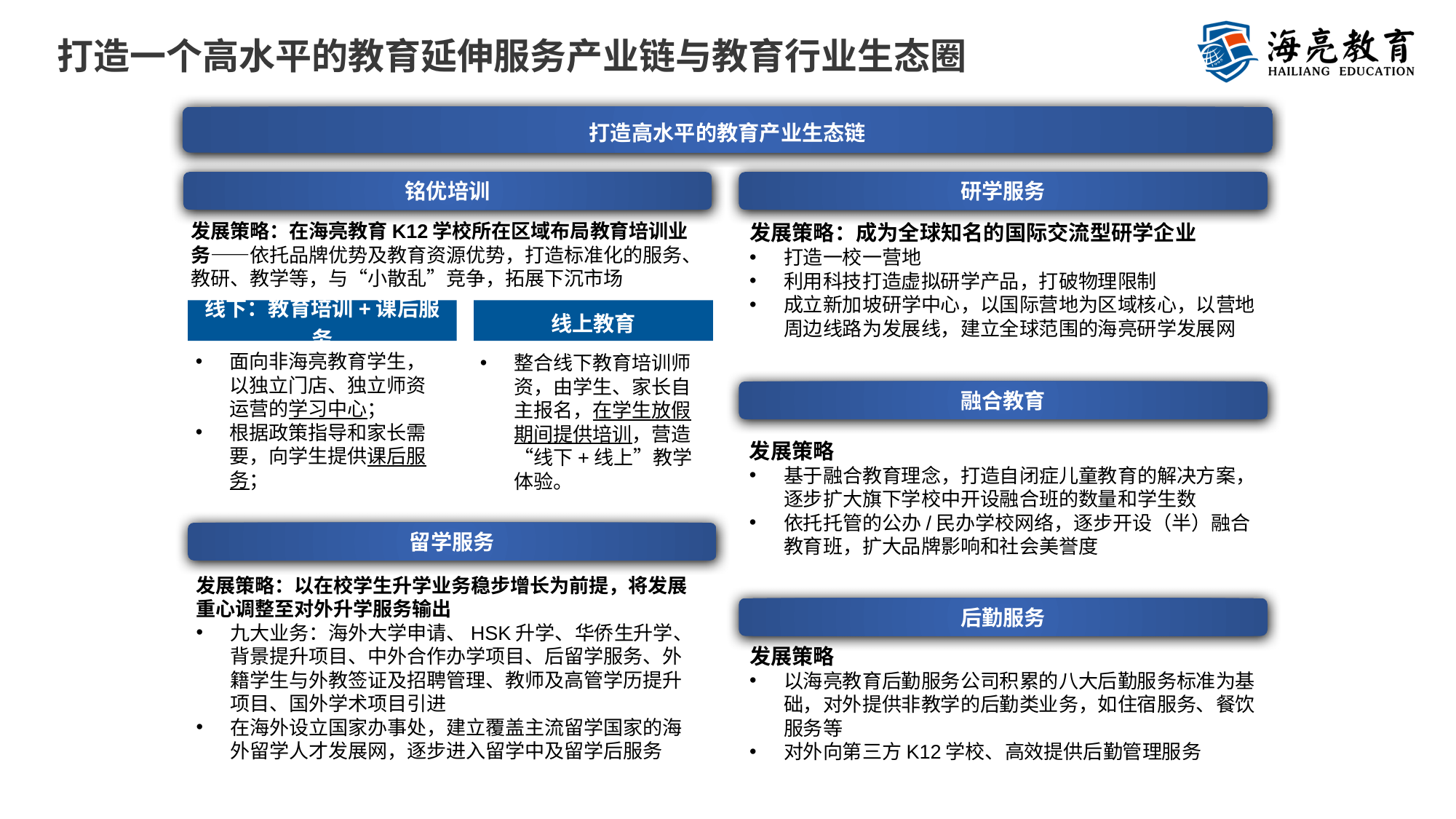

# 打造一个高水平的教育延伸服务产业链与教育行业生态圈
打造高水平的教育产业生态链
铭优培训
研学服务
发展策略：在海亮教育K12学校所在区域布局教育培训业务——依托品牌优势及教育资源优势，打造标准化的服务、教研、教学等，与“小散乱”竞争，拓展下沉市场
发展策略：成为全球知名的国际交流型研学企业
打造一校一营地
利用科技打造虚拟研学产品，打破物理限制
成立新加坡研学中心，以国际营地为区域核心，以营地周边线路为发展线，建立全球范围的海亮研学发展网
线下：教育培训+课后服务
线上教育
面向非海亮教育学生，以独立门店、独立师资运营的学习中心；
根据政策指导和家长需要，向学生提供课后服务；
整合线下教育培训师资，由学生、家长自主报名，在学生放假期间提供培训，营造“线下+线上”教学体验。
融合教育
发展策略
基于融合教育理念，打造自闭症儿童教育的解决方案，逐步扩大旗下学校中开设融合班的数量和学生数
依托托管的公办/民办学校网络，逐步开设（半）融合教育班，扩大品牌影响和社会美誉度
留学服务
发展策略：以在校学生升学业务稳步增长为前提，将发展重心调整至对外升学服务输出
九大业务：海外大学申请、HSK升学、华侨生升学、背景提升项目、中外合作办学项目、后留学服务、外籍学生与外教签证及招聘管理、教师及高管学历提升项目、国外学术项目引进
在海外设立国家办事处，建立覆盖主流留学国家的海外留学人才发展网，逐步进入留学中及留学后服务
后勤服务
发展策略
以海亮教育后勤服务公司积累的八大后勤服务标准为基础，对外提供非教学的后勤类业务，如住宿服务、餐饮服务等
对外向第三方K12学校、高效提供后勤管理服务